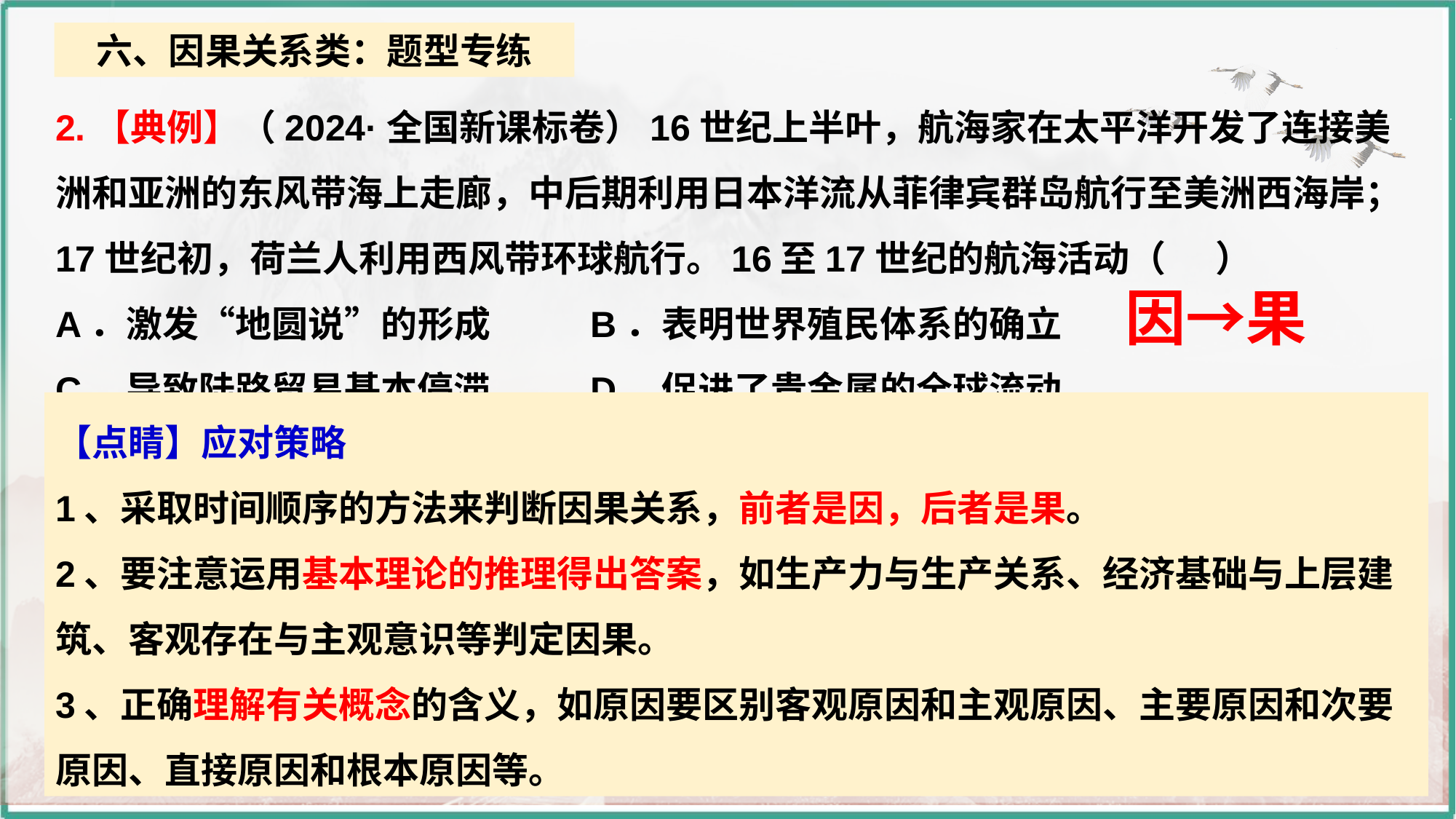

六、因果关系类：题型专练
2.【典例】（2024·全国新课标卷）16世纪上半叶，航海家在太平洋开发了连接美洲和亚洲的东风带海上走廊，中后期利用日本洋流从菲律宾群岛航行至美洲西海岸；17世纪初，荷兰人利用西风带环球航行。16至17世纪的航海活动（      ）
A．激发“地圆说”的形成	           B．表明世界殖民体系的确立
C．导致陆路贸易基本停滞	           D．促进了贵金属的全球流动

因→果
【点睛】应对策略
1、采取时间顺序的方法来判断因果关系，前者是因，后者是果。
2、要注意运用基本理论的推理得出答案，如生产力与生产关系、经济基础与上层建筑、客观存在与主观意识等判定因果。
3、正确理解有关概念的含义，如原因要区别客观原因和主观原因、主要原因和次要原因、直接原因和根本原因等。